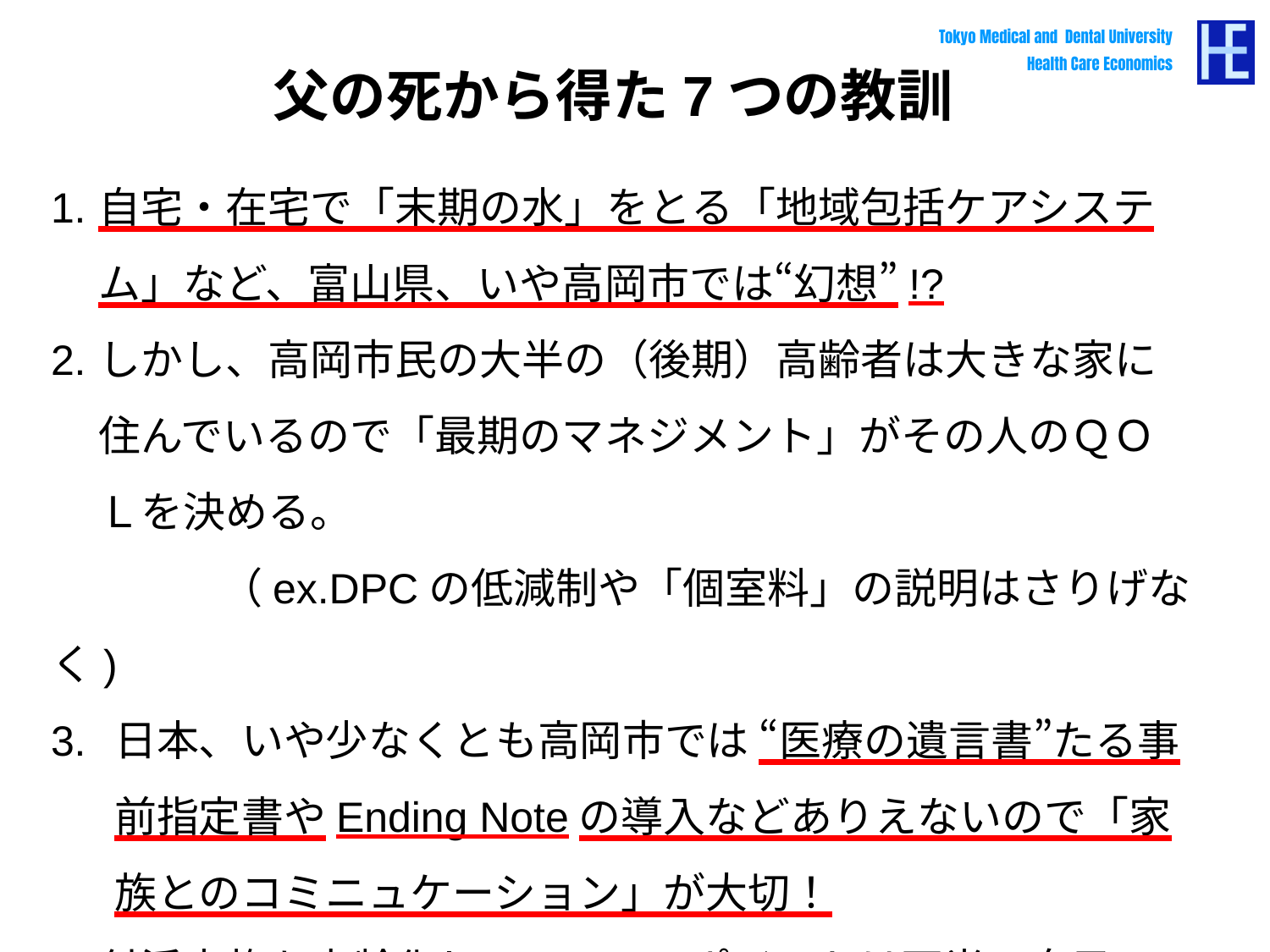

父の死から得た7つの教訓
自宅・在宅で「末期の水」をとる「地域包括ケアシステム」など、富山県、いや高岡市では“幻想”!?
しかし、高岡市民の大半の（後期）高齢者は大きな家に住んでいるので「最期のマネジメント」がその人のＱＯＬを決める。
　　　　（ex.DPCの低減制や「個室料」の説明はさりげなく)
日本、いや少なくとも高岡市では “医療の遺言書”たる事前指定書やEnding Noteの導入などありえないので「家族とのコミニュケーション」が大切！
付添家族も高齢化しているのでポイントは不肖の息子、娘への連絡か。